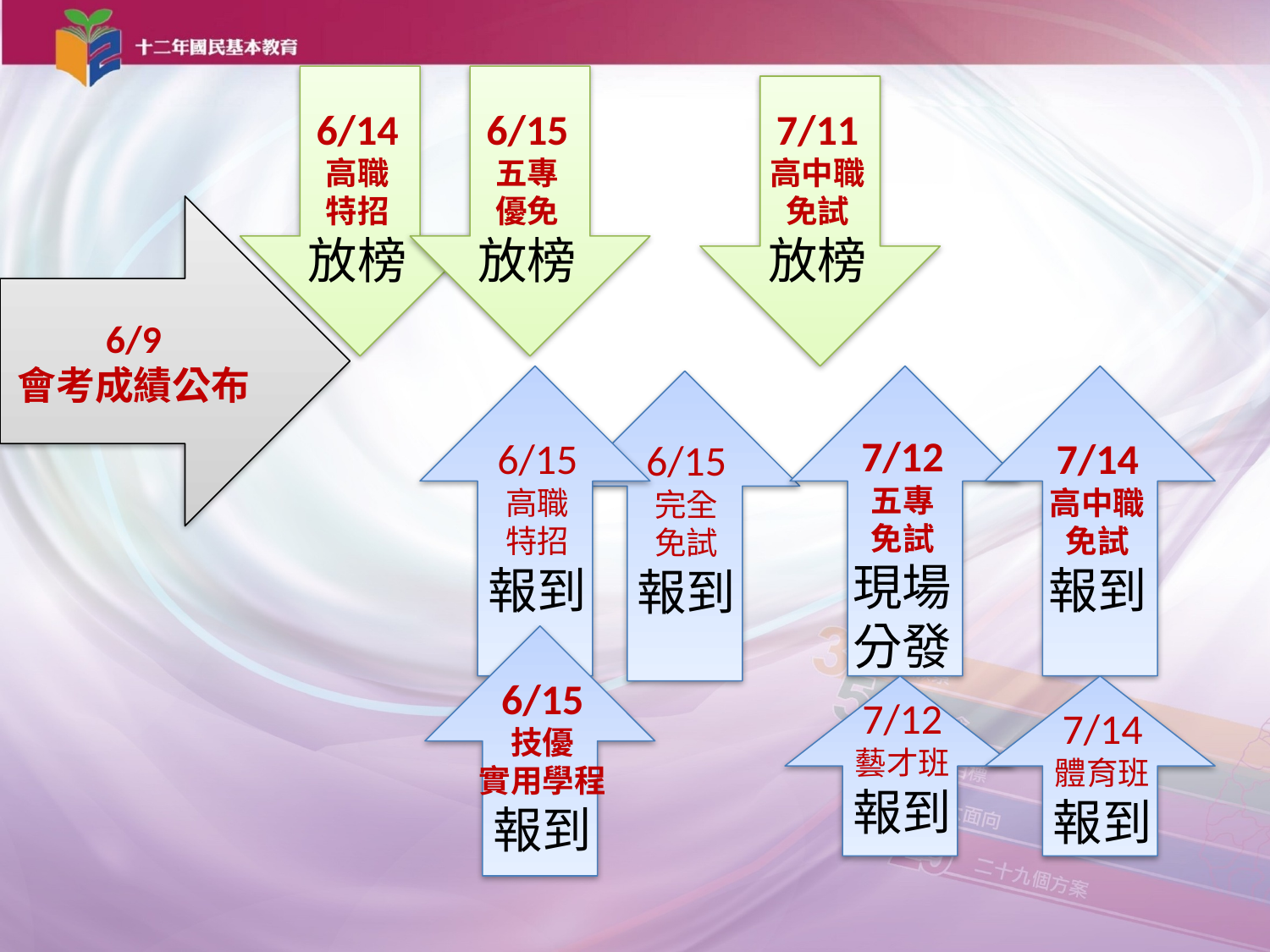

6/14
高職
特招
放榜

6/15
五專
優免
放榜
7/11
高中職
免試
放榜
6/9
會考成績公布

7/12
五專
免試
現場
分發
6/15
高職
特招
報到
7/14
高中職
免試
報到
6/15
完全
免試
報到

6/15
技優
實用學程
報到

7/12
藝才班
報到
7/14
體育班
報到